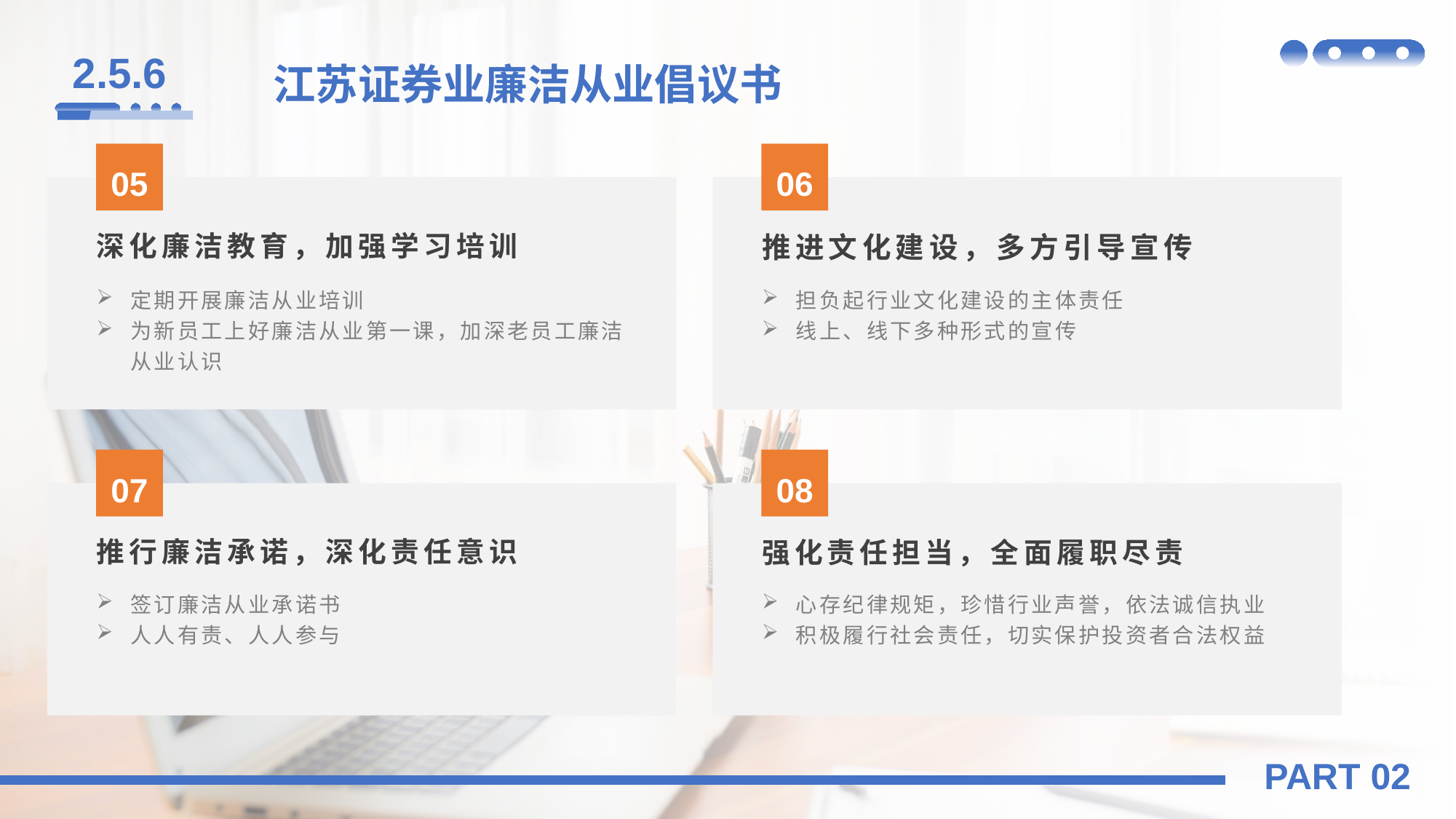

2.5.6
  江苏证券业廉洁从业倡议书

05

深化廉洁教育，加强学习培训
定期开展廉洁从业培训
为新员工上好廉洁从业第一课，加深老员工廉洁从业认识

06

推进文化建设，多方引导宣传
担负起行业文化建设的主体责任
线上、线下多种形式的宣传

07

推行廉洁承诺，深化责任意识
签订廉洁从业承诺书
人人有责、人人参与

08

强化责任担当，全面履职尽责
心存纪律规矩，珍惜行业声誉，依法诚信执业
积极履行社会责任，切实保护投资者合法权益
PART 02